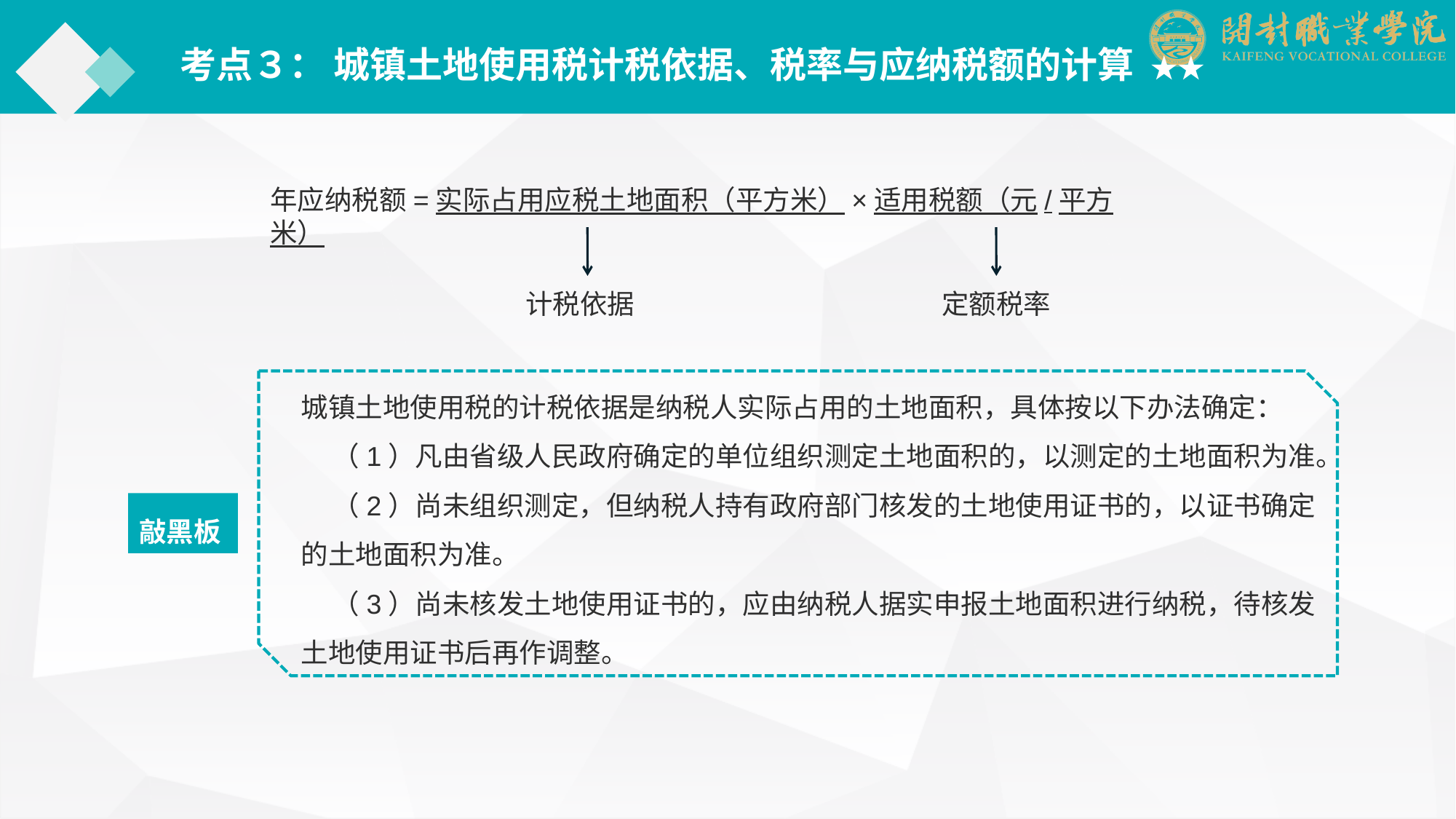

考点３： 城镇土地使用税计税依据、税率与应纳税额的计算  ★★
年应纳税额=实际占用应税土地面积（平方米）×适用税额（元/平方米）
计税依据
定额税率
城镇土地使用税的计税依据是纳税人实际占用的土地面积，具体按以下办法确定：
    （1）凡由省级人民政府确定的单位组织测定土地面积的，以测定的土地面积为准。
    （2）尚未组织测定，但纳税人持有政府部门核发的土地使用证书的，以证书确定的土地面积为准。
    （3）尚未核发土地使用证书的，应由纳税人据实申报土地面积进行纳税，待核发土地使用证书后再作调整。

敲黑板